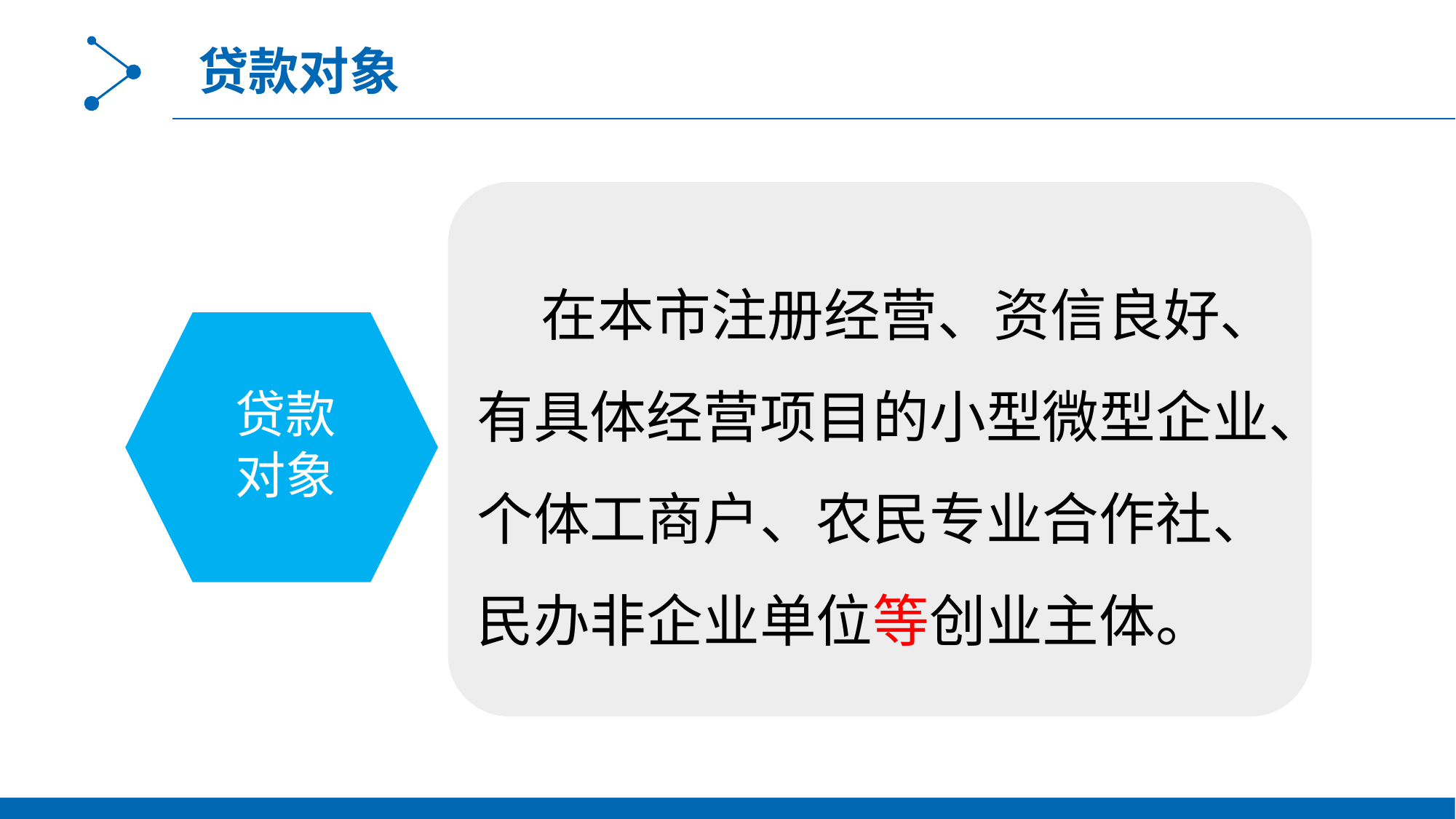

贷款对象
    在本市注册经营、资信良好、有具体经营项目的小型微型企业、个体工商户、农民专业合作社、民办非企业单位等创业主体。

贷款对象